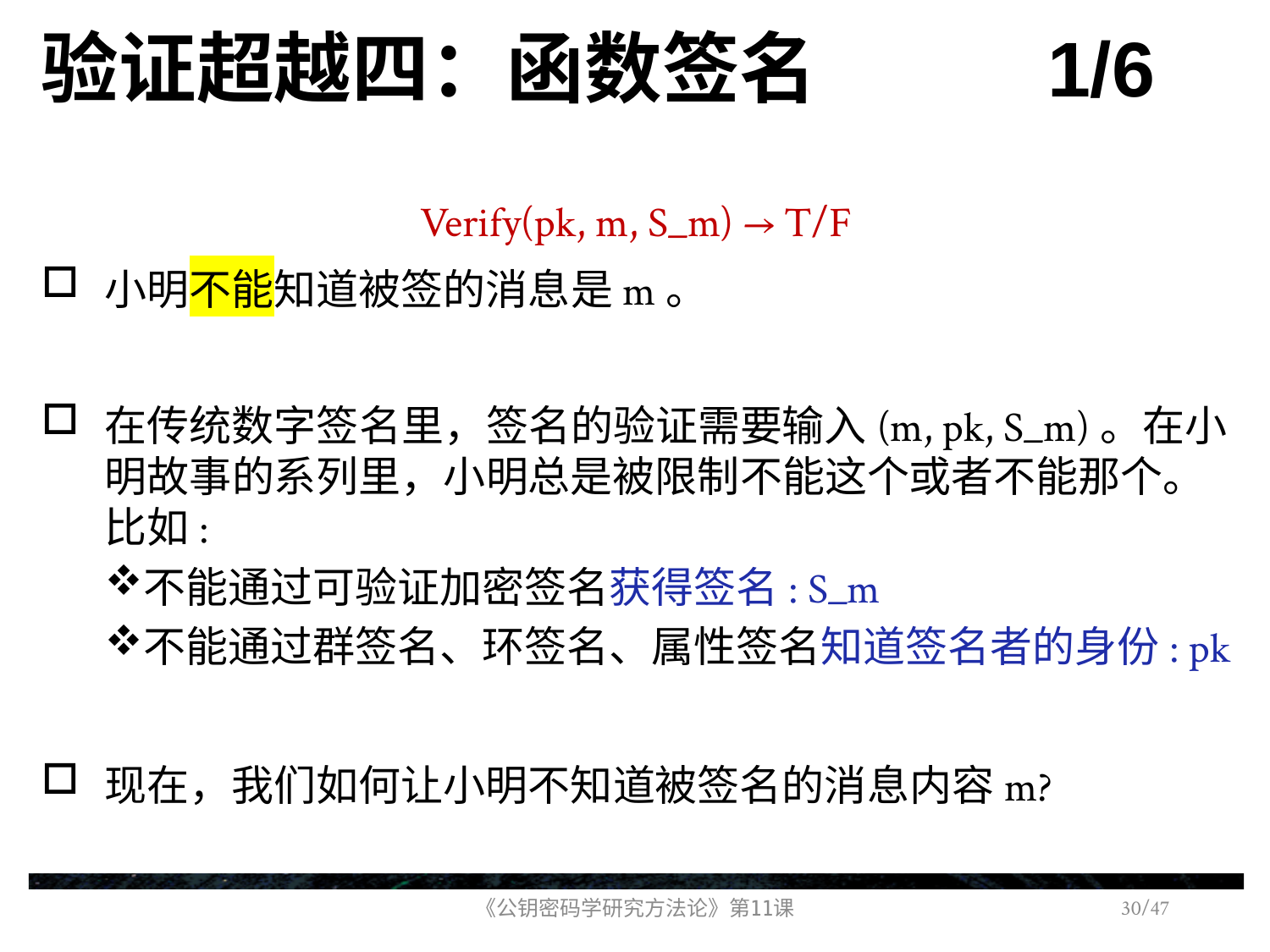

# 验证超越四：函数签名            1/6
Verify(pk, m, S_m) → T/F
小明不能知道被签的消息是m。

在传统数字签名里，签名的验证需要输入(m, pk, S_m)。在小明故事的系列里，小明总是被限制不能这个或者不能那个。比如:
不能通过可验证加密签名获得签名: S_m
不能通过群签名、环签名、属性签名知道签名者的身份: pk

现在，我们如何让小明不知道被签名的消息内容m?
《公钥密码学研究方法论》第11课
30/47